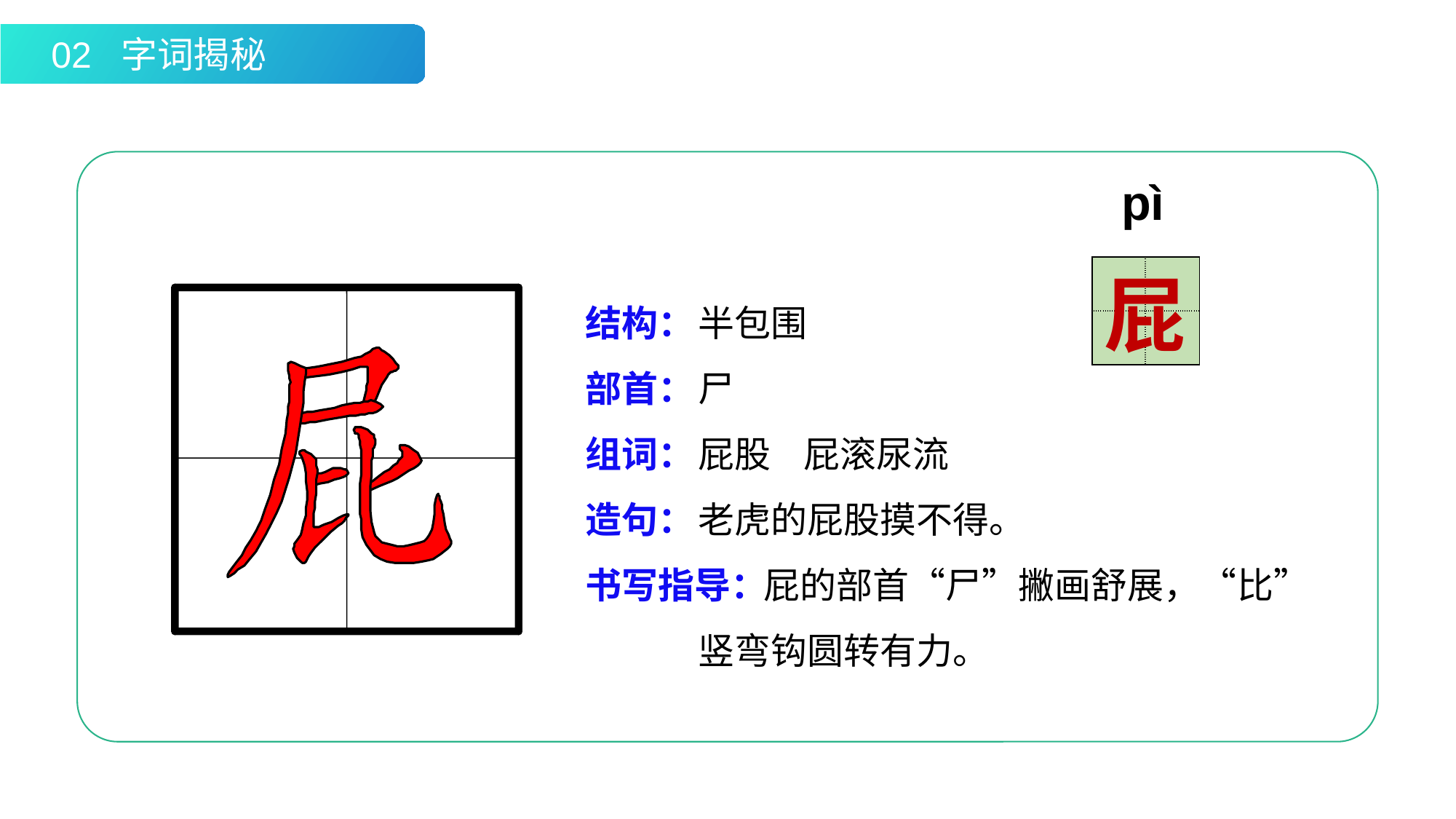

02  字词揭秘
pì
|  |  |
| --- | --- |
|  |  |
屁
结构：
部首：
组词：
造句：
书写指导：
半包围
尸
屁股    屁滚尿流
老虎的屁股摸不得。
       屁的部首“尸”撇画舒展，“比”竖弯钩圆转有力。